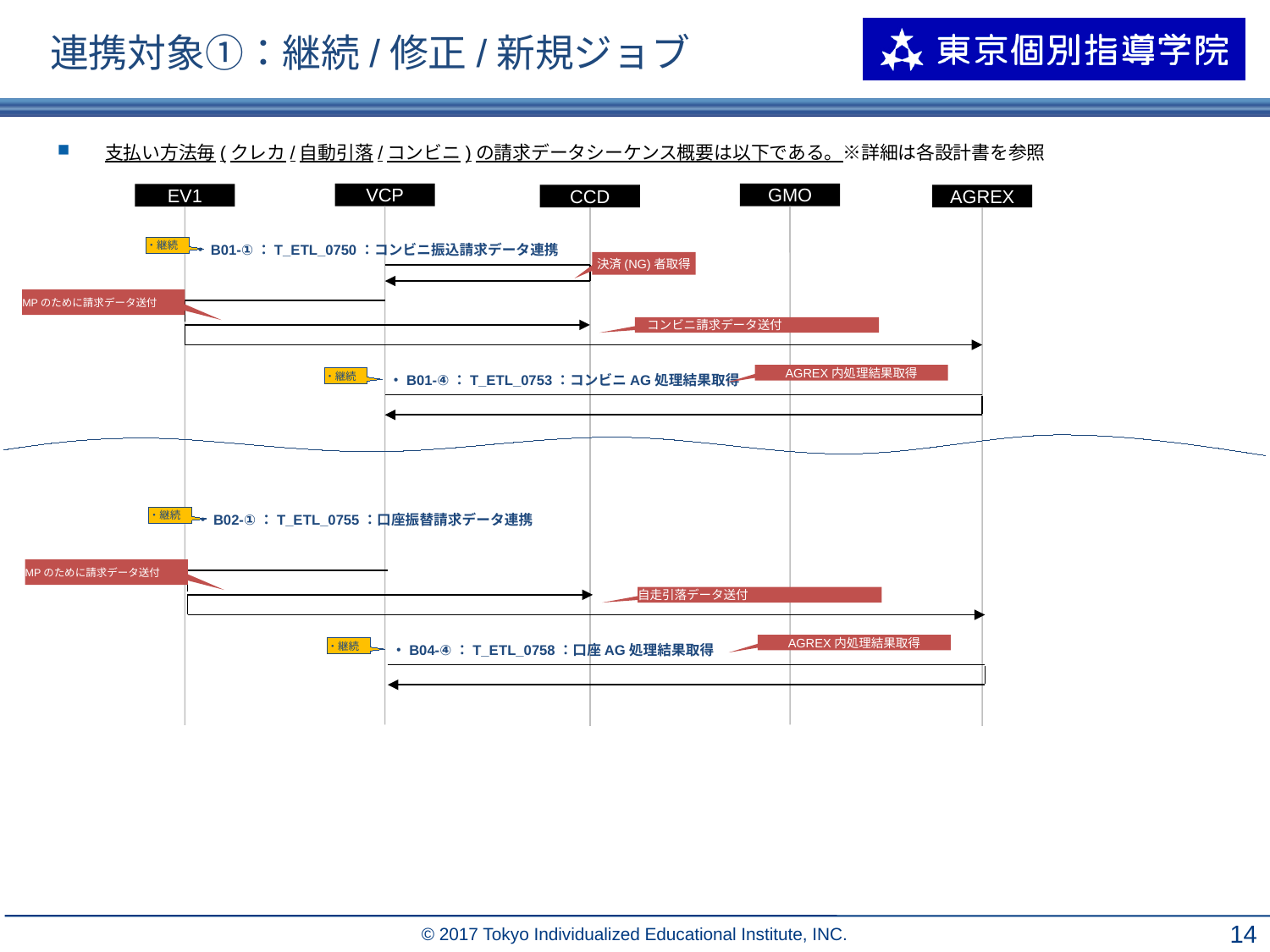

# 連携対象①：継続/修正/新規ジョブ
支払い方法毎(クレカ/自動引落/コンビニ)の請求データシーケンス概要は以下である。※詳細は各設計書を参照
VCP
GMO
EV1
CCD
AGREX
・B01-①：T_ETL_0750：コンビニ振込請求データ連携
・継続
決済(NG)者取得
MPのために請求データ送付
　コンビニ請求データ送付
AGREX内処理結果取得
・B01-④：T_ETL_0753：コンビニAG処理結果取得
・継続

・B02-①：T_ETL_0755：口座振替請求データ連携
・継続
MPのために請求データ送付
自走引落データ送付
AGREX内処理結果取得
・B04-④：T_ETL_0758：口座AG処理結果取得
・継続
14